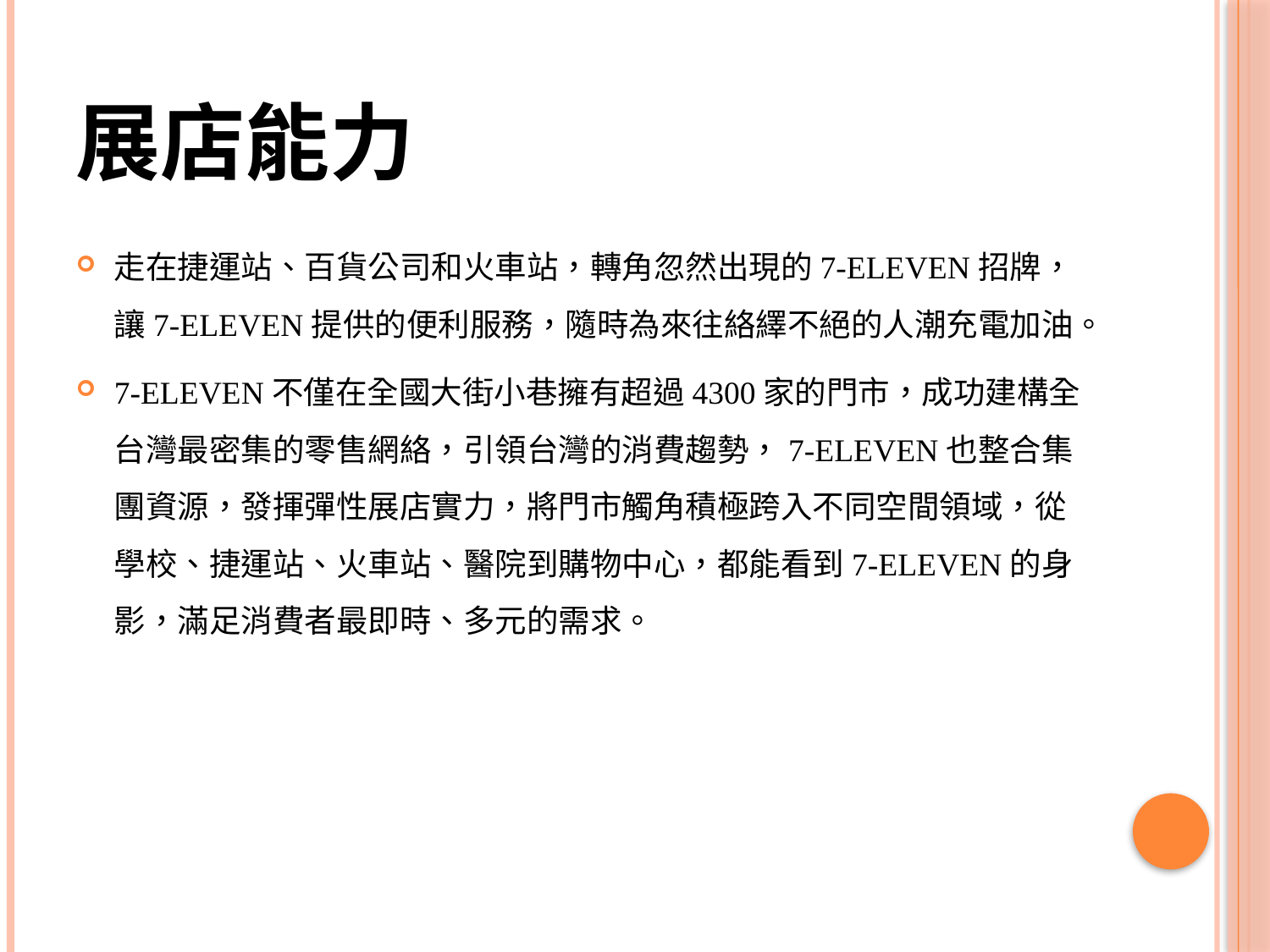

# 展店能力
走在捷運站、百貨公司和火車站，轉角忽然出現的7-ELEVEN招牌，讓7-ELEVEN提供的便利服務，隨時為來往絡繹不絕的人潮充電加油。
7-ELEVEN不僅在全國大街小巷擁有超過4300家的門市，成功建構全台灣最密集的零售網絡，引領台灣的消費趨勢，7-ELEVEN也整合集團資源，發揮彈性展店實力，將門市觸角積極跨入不同空間領域，從學校、捷運站、火車站、醫院到購物中心，都能看到7-ELEVEN的身影，滿足消費者最即時、多元的需求。